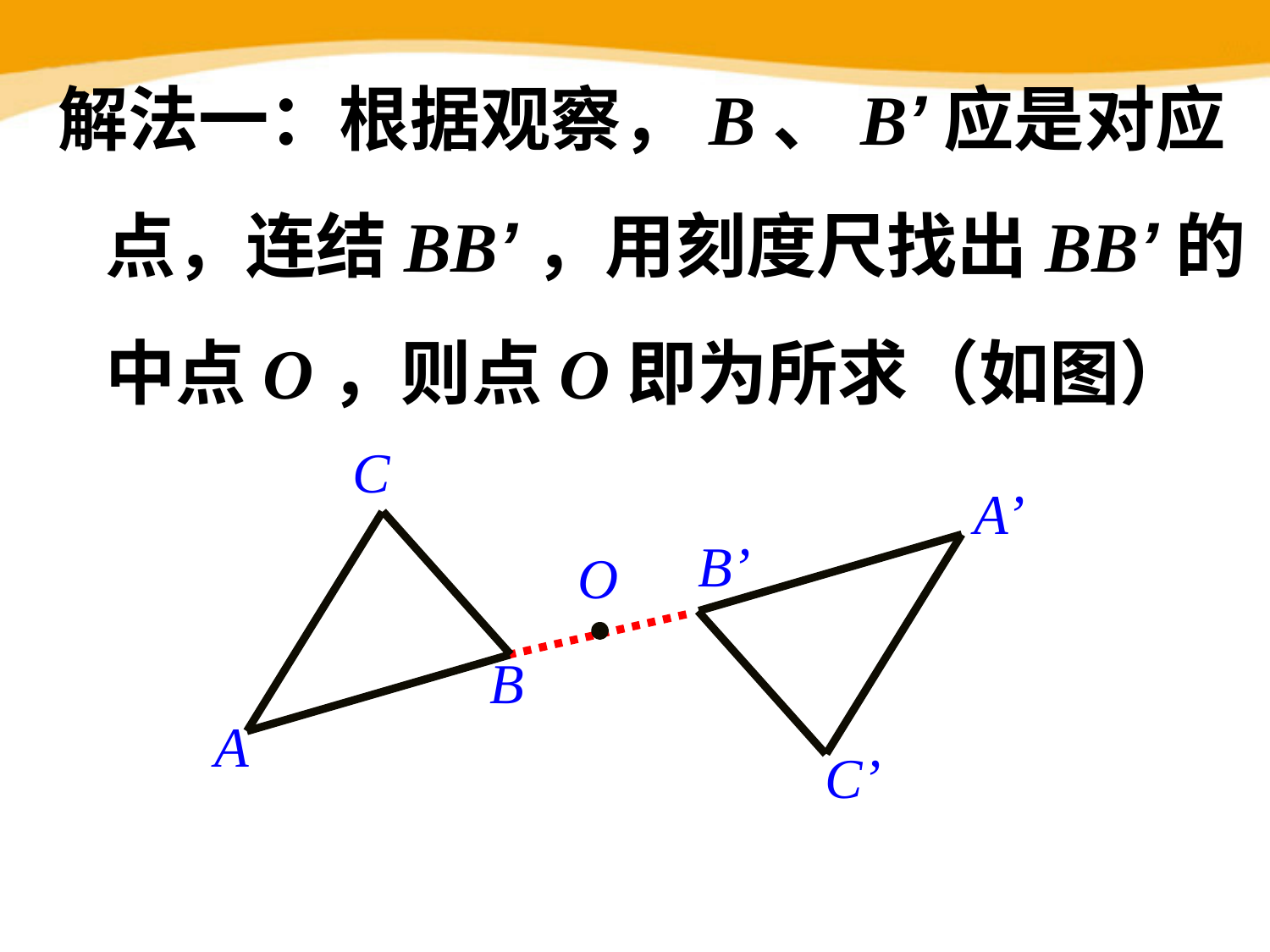

解法一：根据观察，B、B’应是对应点，连结BB’，用刻度尺找出BB’的中点O，则点O即为所求（如图）
C
A’

B’

B
A
C’
O